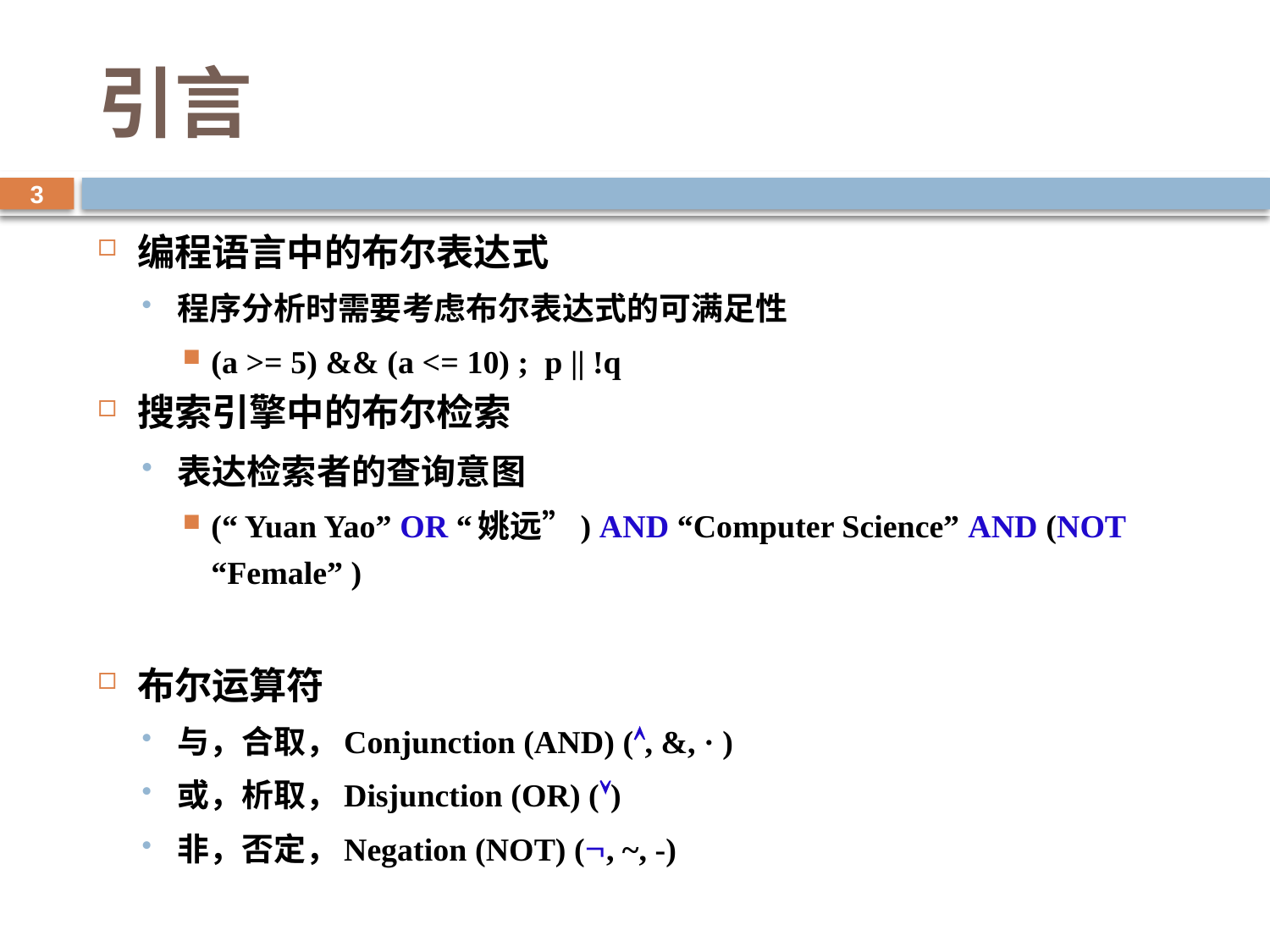

# 引言
3
编程语言中的布尔表达式
程序分析时需要考虑布尔表达式的可满足性
(a >= 5) && (a <= 10) ;  p || !q
搜索引擎中的布尔检索
表达检索者的查询意图
(“ Yuan Yao” OR “姚远”) AND “Computer Science” AND (NOT “Female” )

布尔运算符
与，合取，Conjunction (AND) (∧, &, · )
或，析取，Disjunction (OR) (∨)
非，否定，Negation (NOT) (¬, ~, -)